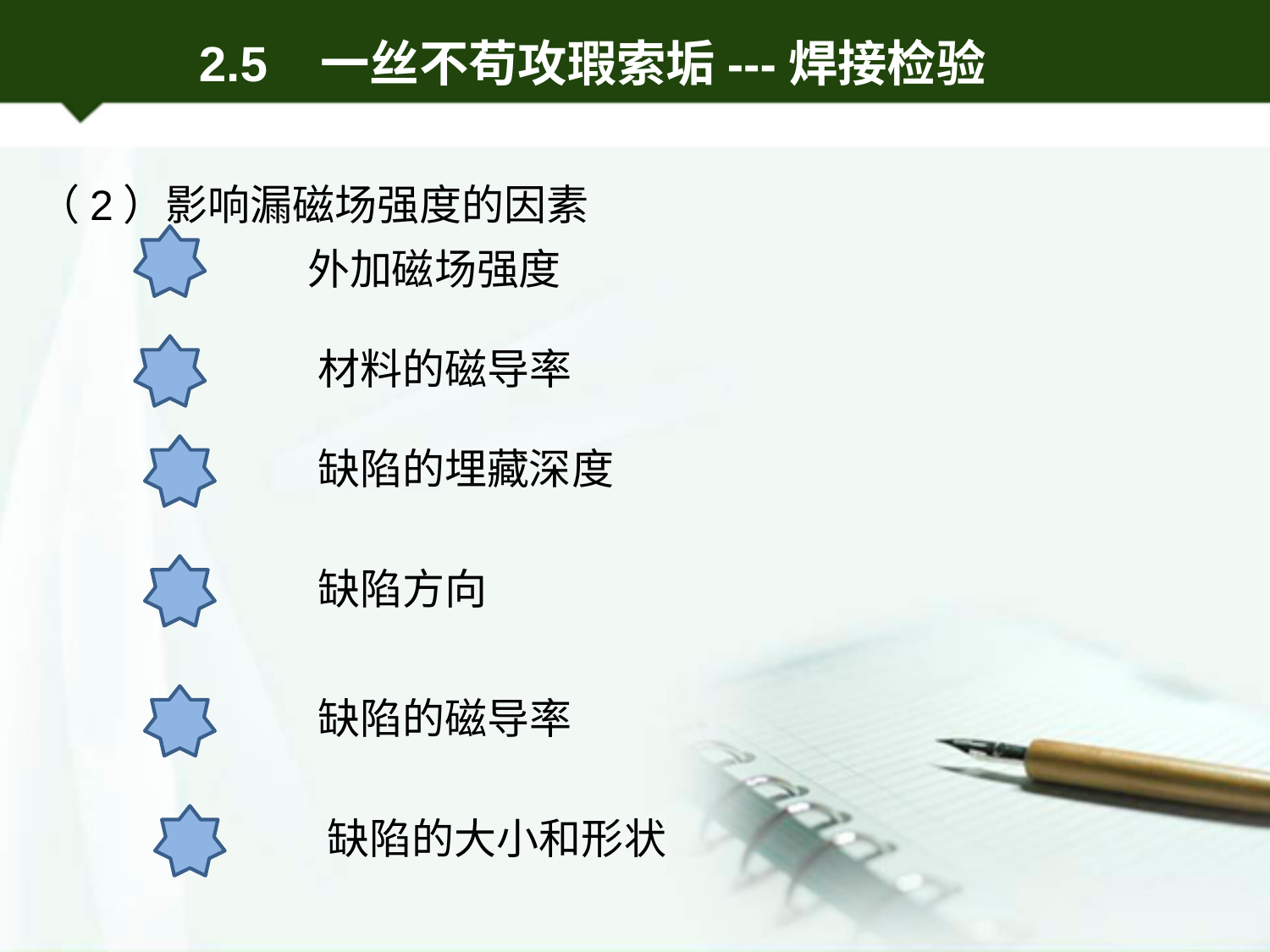

2.5   一丝不苟攻瑕索垢---焊接检验
（2）影响漏磁场强度的因素

外加磁场强度

材料的磁导率

缺陷的埋藏深度

缺陷方向

缺陷的磁导率

缺陷的大小和形状